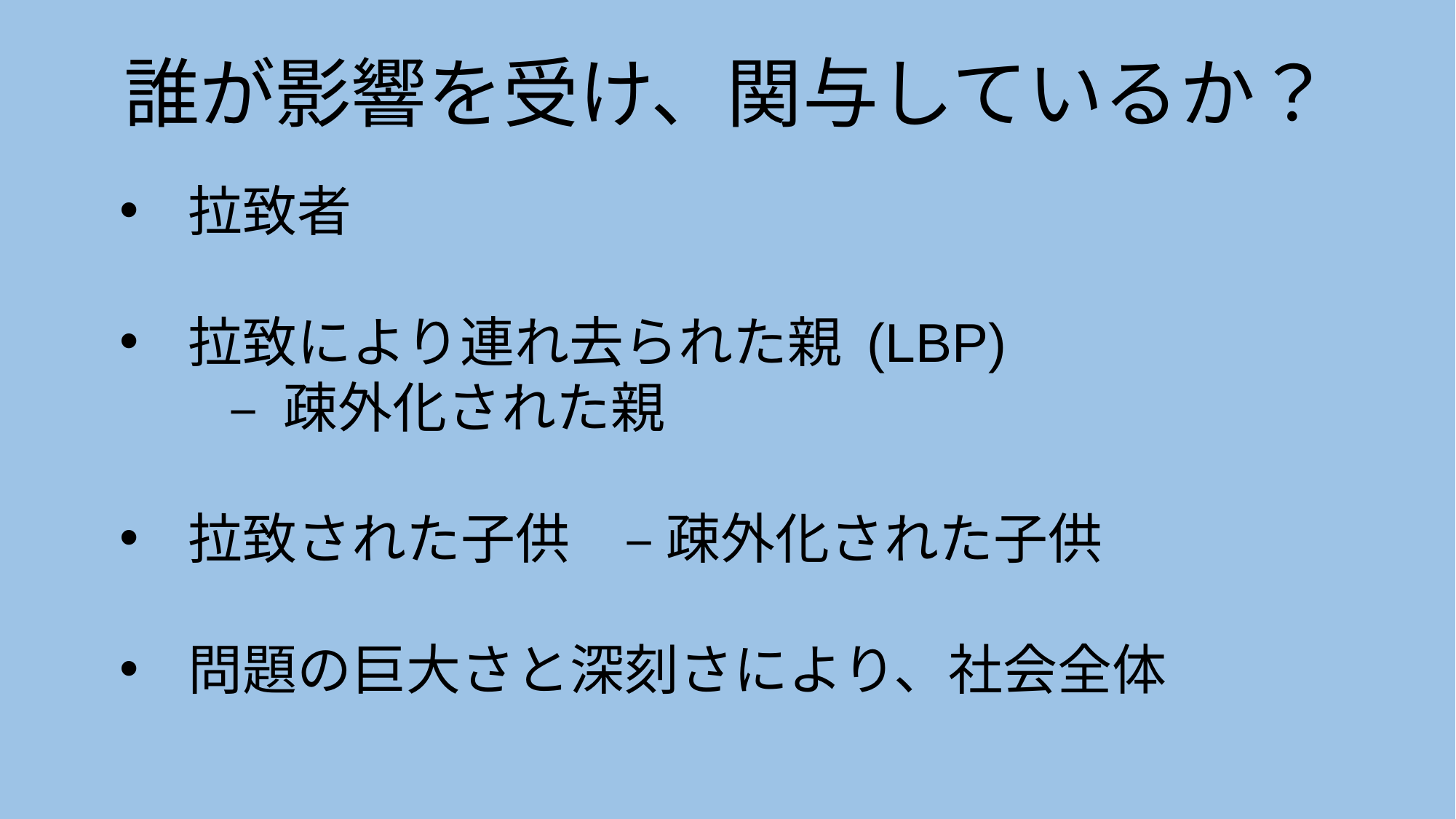

誰が影響を受け、関与しているか？

拉致者

拉致により連れ去られた親 (LBP)
	– 疎外化された親

拉致された子供　– 疎外化された子供

問題の巨大さと深刻さにより、社会全体